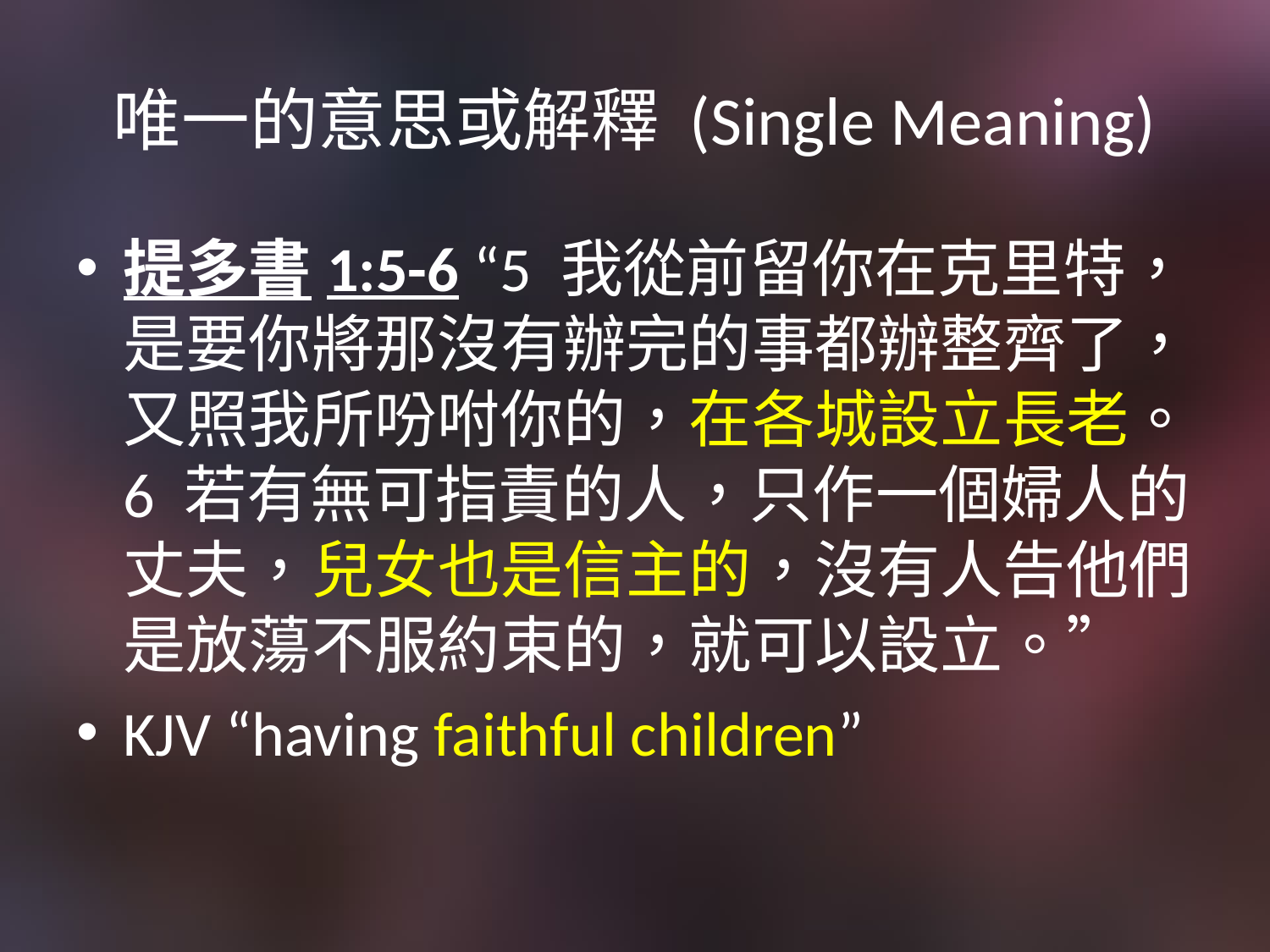

# 唯一的意思或解釋 (Single Meaning)
提多書1:5-6 “5 我從前留你在克里特，是要你將那沒有辦完的事都辦整齊了，又照我所吩咐你的，在各城設立長老。6 若有無可指責的人，只作一個婦人的丈夫，兒女也是信主的，沒有人告他們是放蕩不服約束的，就可以設立。”
KJV “having faithful children”